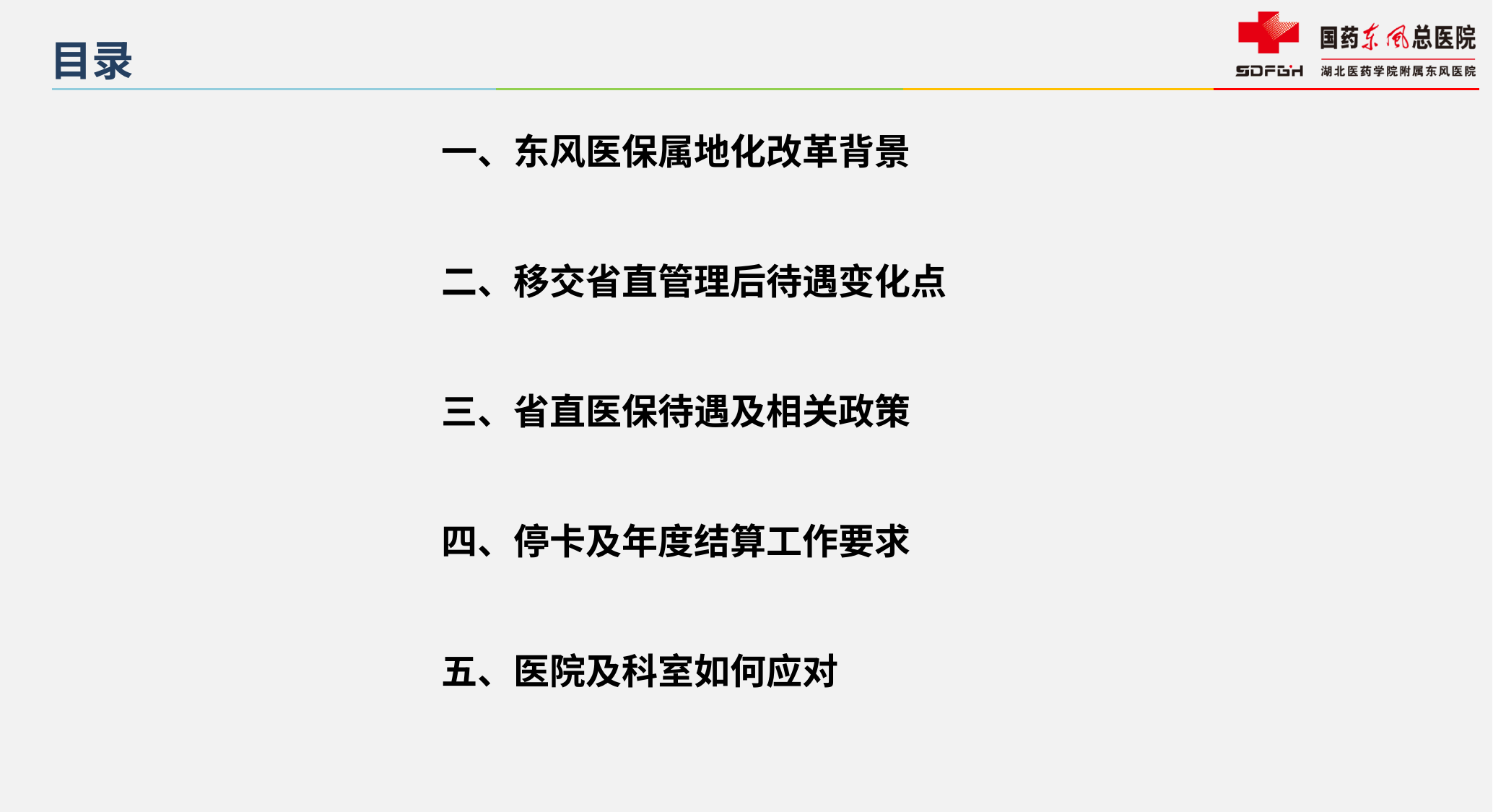

目录
一、东风医保属地化改革背景

二、移交省直管理后待遇变化点

三、省直医保待遇及相关政策

四、停卡及年度结算工作要求

五、医院及科室如何应对